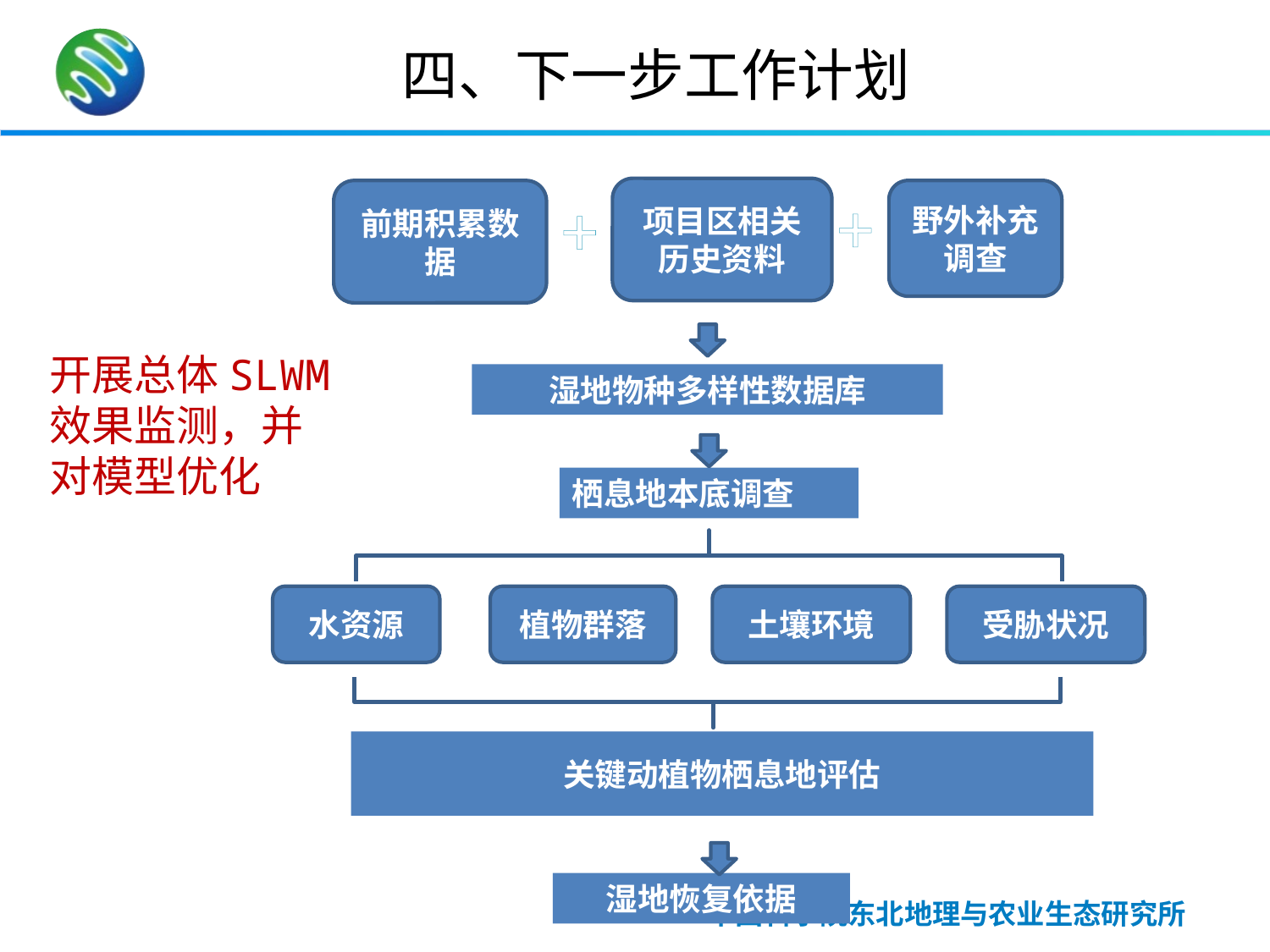

四、下一步工作计划

+
+
项目区相关历史资料
前期积累数据
野外补充调查

湿地物种多样性数据库

栖息地本底调查
水资源
植物群落
土壤环境
受胁状况

关键动植物栖息地评估

湿地恢复依据
开展总体SLWM效果监测，并对模型优化